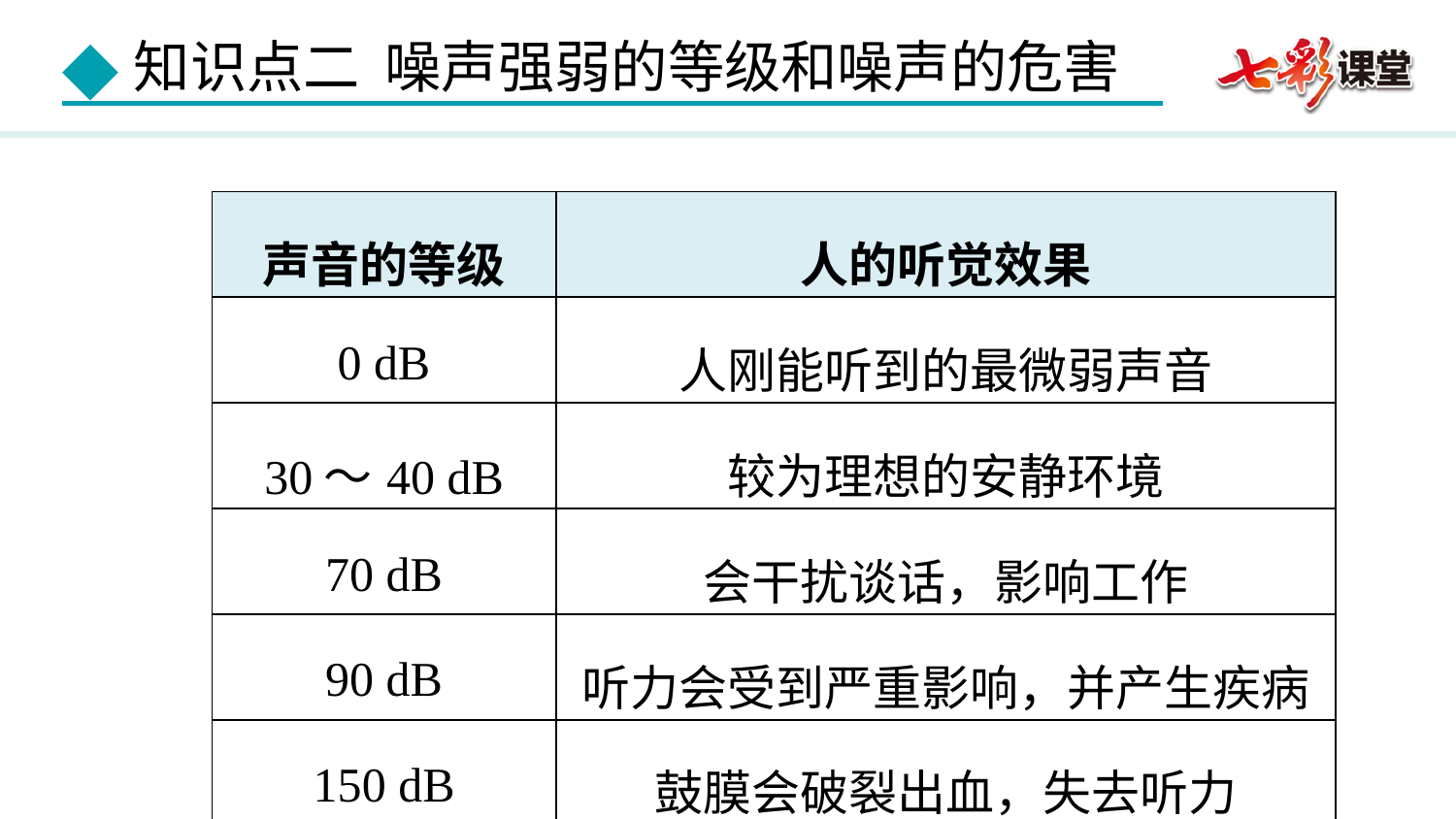

| 声音的等级 | 人的听觉效果 |
| --- | --- |
| 0 dB | 人刚能听到的最微弱声音 |
| 30～40 dB | 较为理想的安静环境 |
| 70 dB | 会干扰谈话，影响工作 |
| 90 dB | 听力会受到严重影响，并产生疾病 |
| 150 dB | 鼓膜会破裂出血，失去听力 |